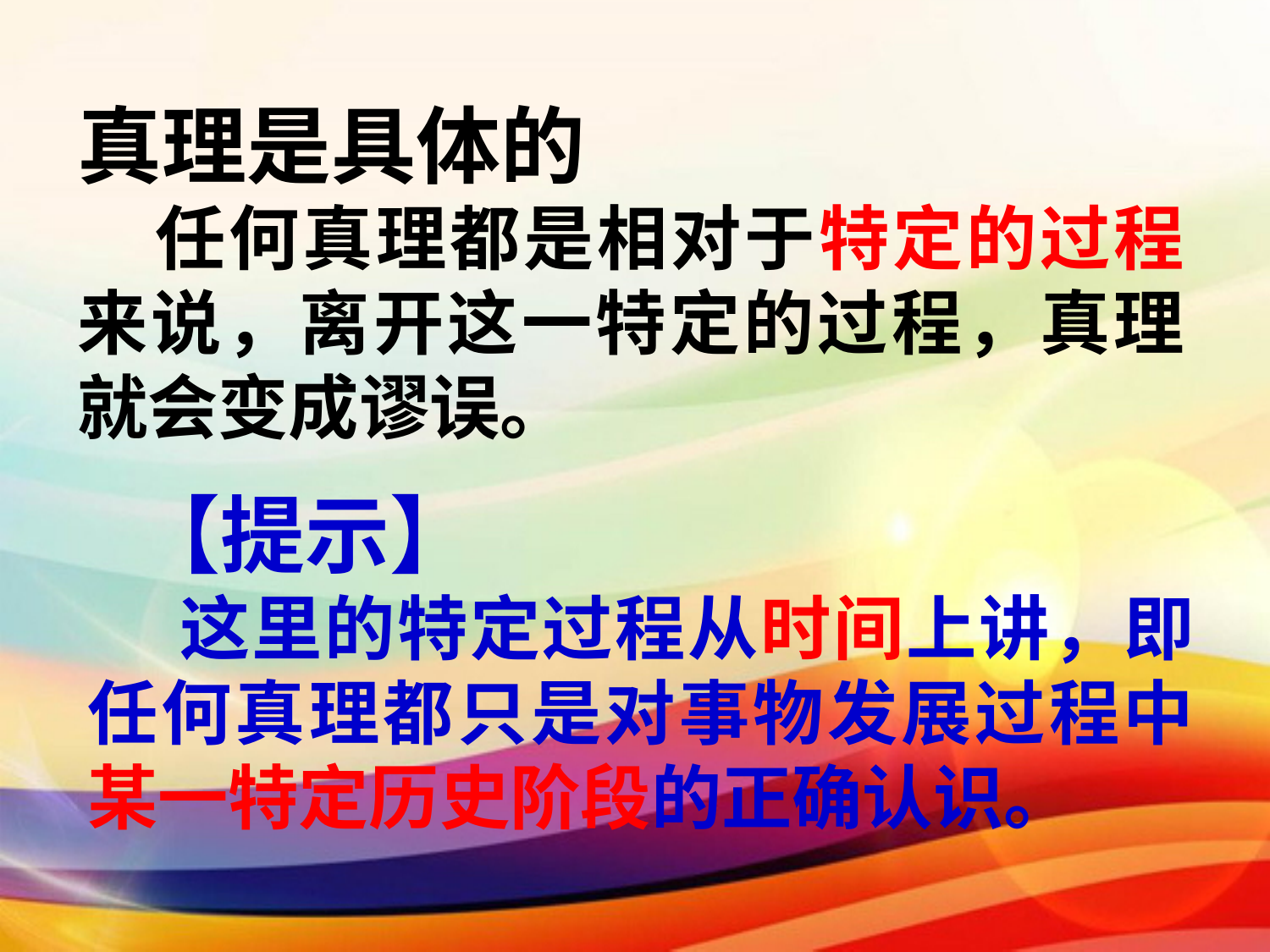

真理是具体的
     任何真理都是相对于特定的过程来说，离开这一特定的过程，真理就会变成谬误。

    【提示】
    这里的特定过程从时间上讲，即任何真理都只是对事物发展过程中某一特定历史阶段的正确认识。
22